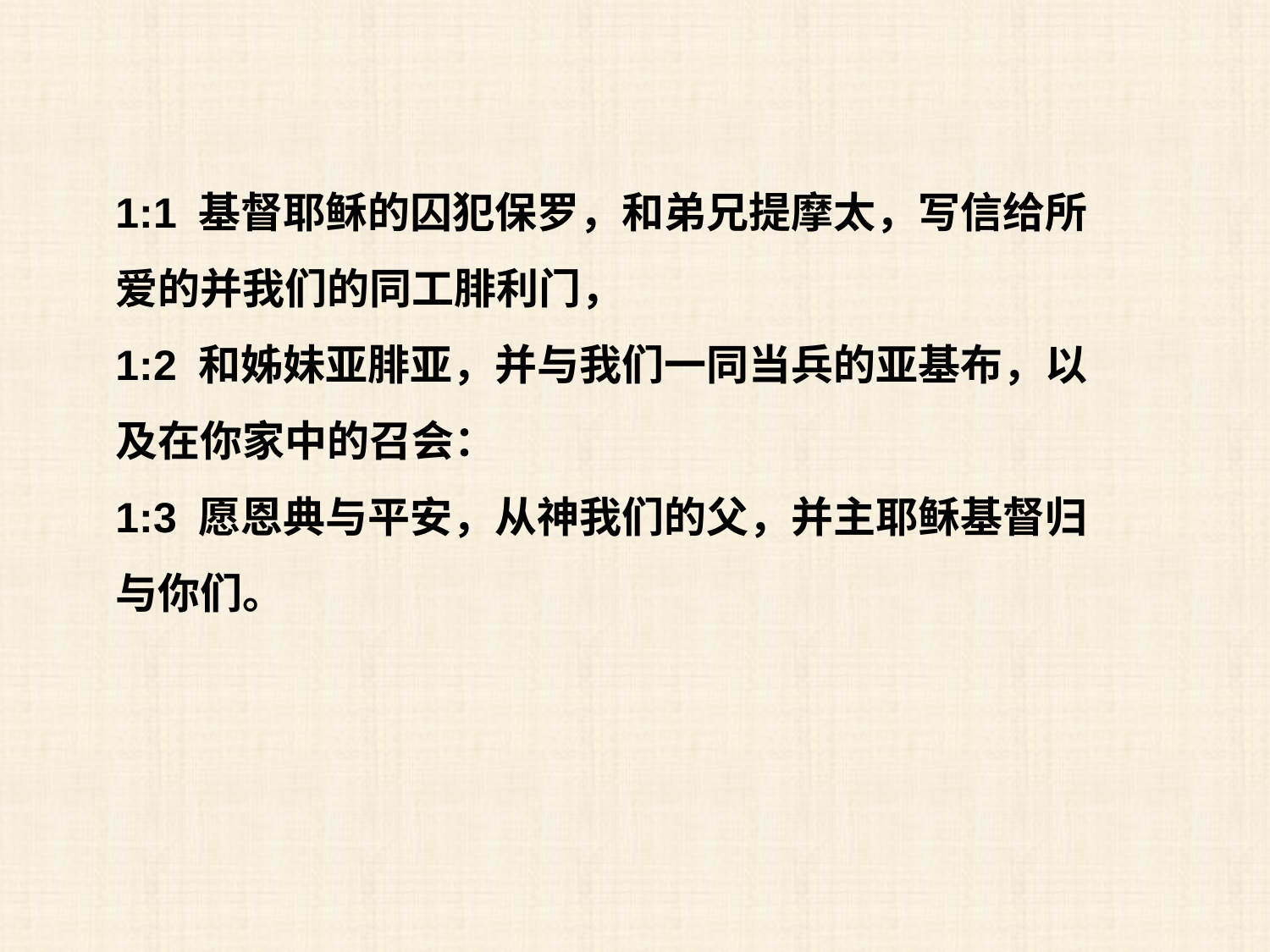

1:1 基督耶稣的囚犯保罗，和弟兄提摩太，写信给所爱的并我们的同工腓利门，
1:2 和姊妹亚腓亚，并与我们一同当兵的亚基布，以及在你家中的召会：
1:3 愿恩典与平安，从神我们的父，并主耶稣基督归与你们。